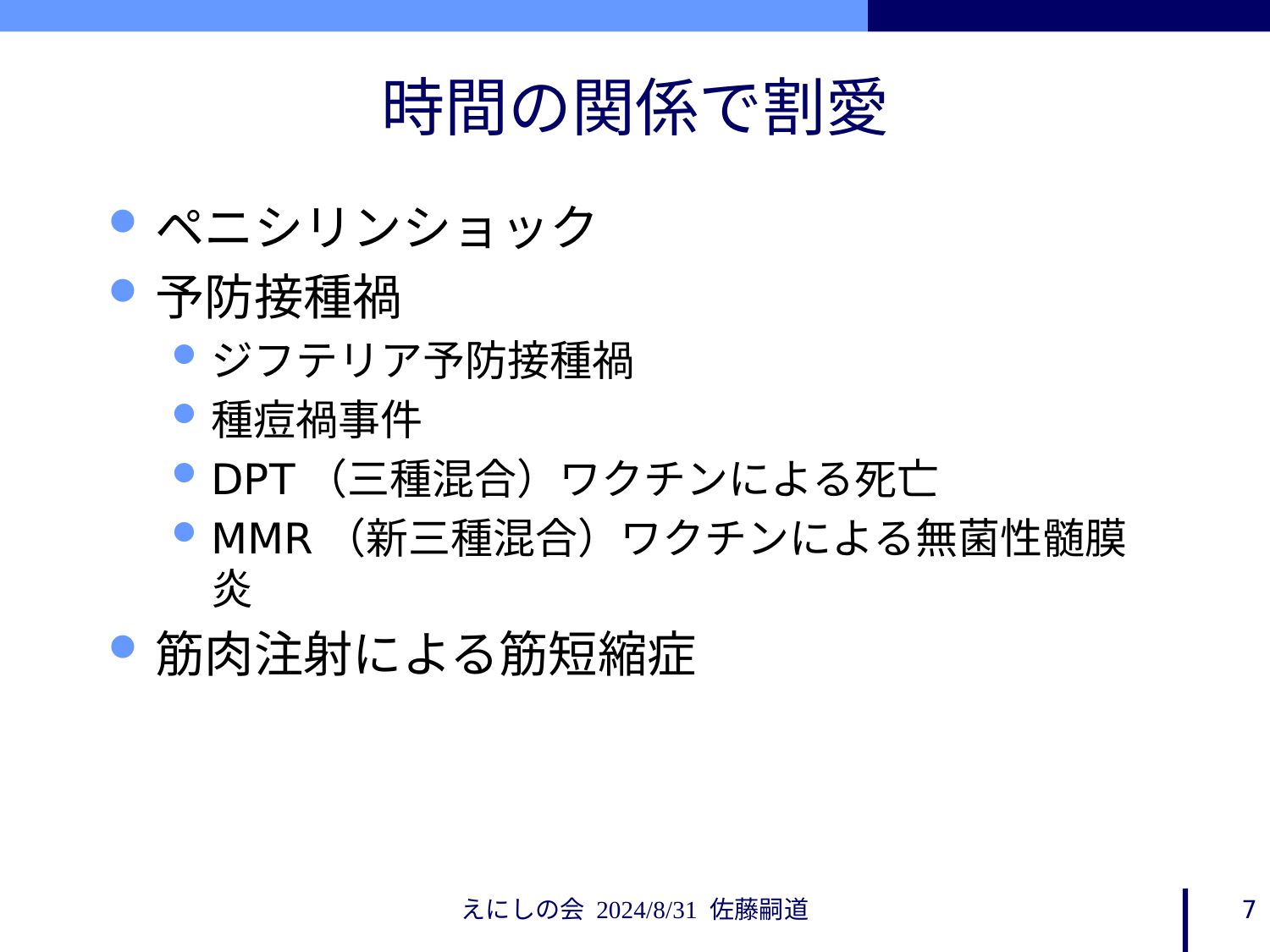

# 時間の関係で割愛
ペニシリンショック
予防接種禍
ジフテリア予防接種禍
種痘禍事件
DPT（三種混合）ワクチンによる死亡
MMR（新三種混合）ワクチンによる無菌性髄膜炎
筋肉注射による筋短縮症
えにしの会 2024/8/31 佐藤嗣道
7